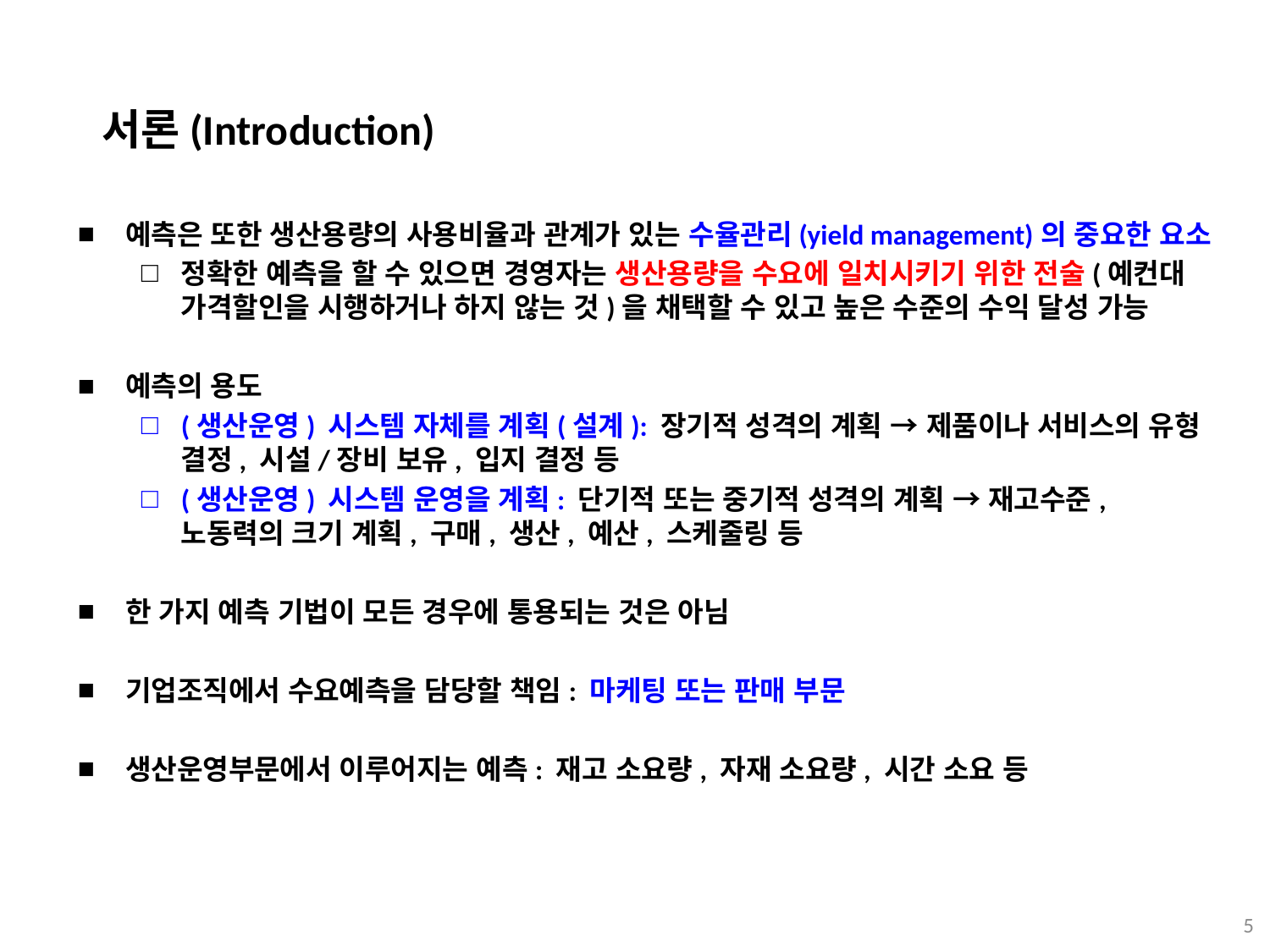

서론(Introduction)
예측은 또한 생산용량의 사용비율과 관계가 있는 수율관리(yield management)의 중요한 요소
정확한 예측을 할 수 있으면 경영자는 생산용량을 수요에 일치시키기 위한 전술(예컨대 가격할인을 시행하거나 하지 않는 것)을 채택할 수 있고 높은 수준의 수익 달성 가능

예측의 용도
(생산운영) 시스템 자체를 계획(설계): 장기적 성격의 계획 → 제품이나 서비스의 유형 결정, 시설/장비 보유, 입지 결정 등
(생산운영) 시스템 운영을 계획: 단기적 또는 중기적 성격의 계획 → 재고수준, 노동력의 크기 계획, 구매, 생산, 예산, 스케줄링 등

한 가지 예측 기법이 모든 경우에 통용되는 것은 아님

기업조직에서 수요예측을 담당할 책임: 마케팅 또는 판매 부문

생산운영부문에서 이루어지는 예측: 재고 소요량, 자재 소요량, 시간 소요 등
5